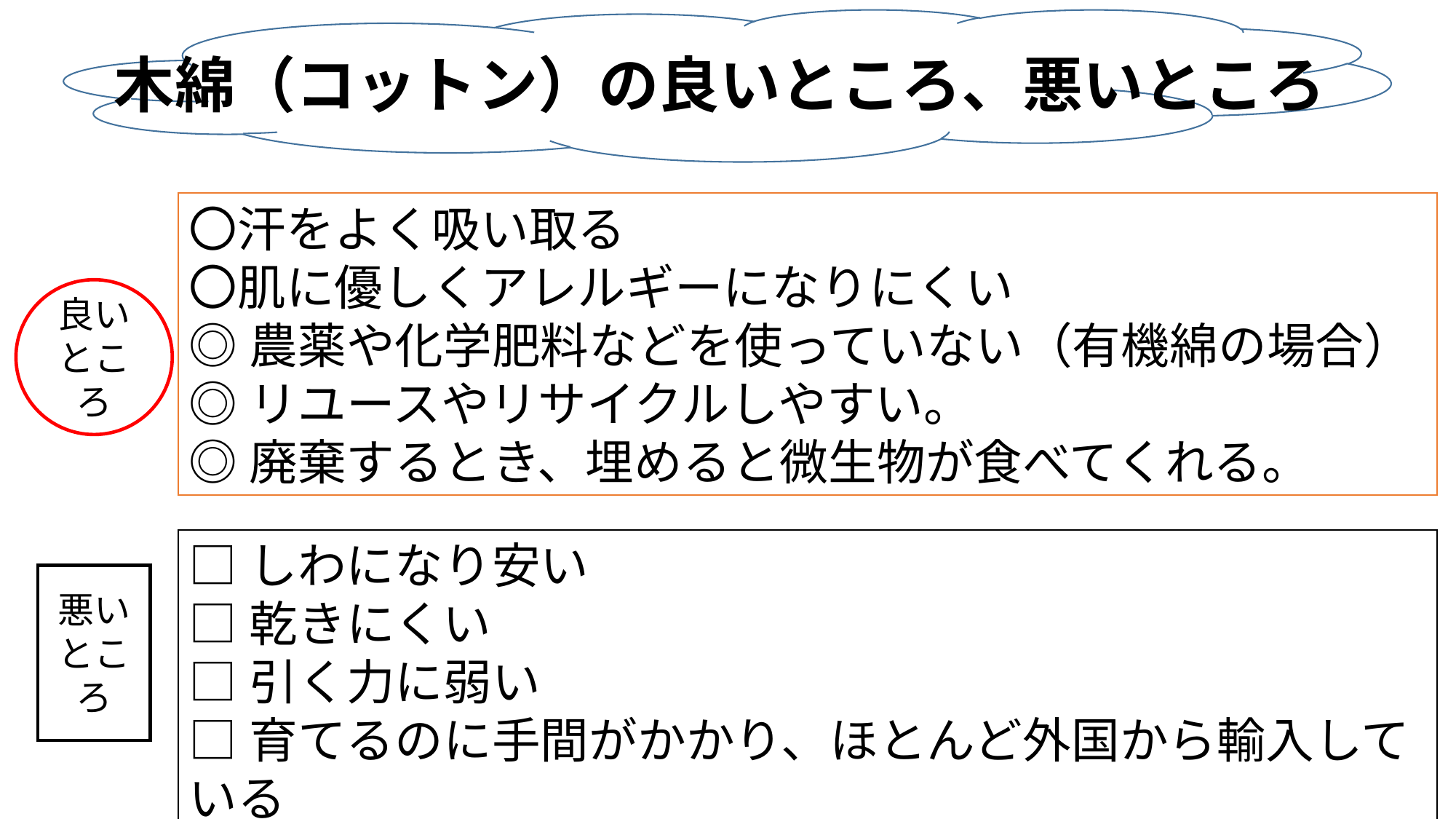

木綿（コットン）の良いところ、悪いところ
〇汗をよく吸い取る
〇肌に優しくアレルギーになりにくい
◎農薬や化学肥料などを使っていない（有機綿の場合）
◎リユースやリサイクルしやすい。
◎廃棄するとき、埋めると微生物が食べてくれる。
良いところ
□しわになり安い
□乾きにくい
□引く力に弱い
□育てるのに手間がかかり、ほとんど外国から輸入している
悪いところ